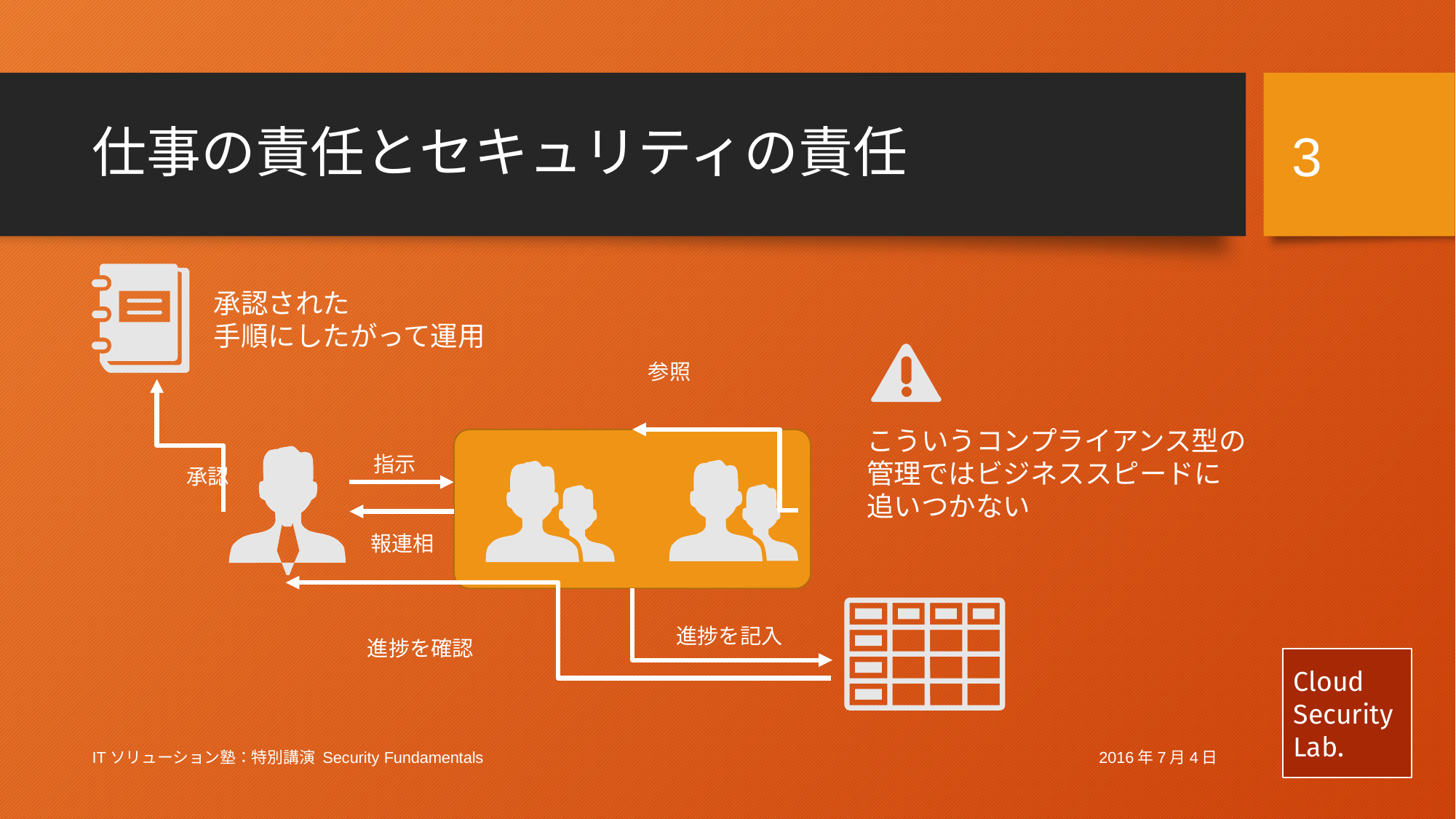

3
# 仕事の責任とセキュリティの責任

承認された
手順にしたがって運用

参照
こういうコンプライアンス型の
管理ではビジネススピードに
追いつかない

指示

承認

報連相

進捗を記入
進捗を確認
2016年7月4日
ITソリューション塾：特別講演 Security Fundamentals